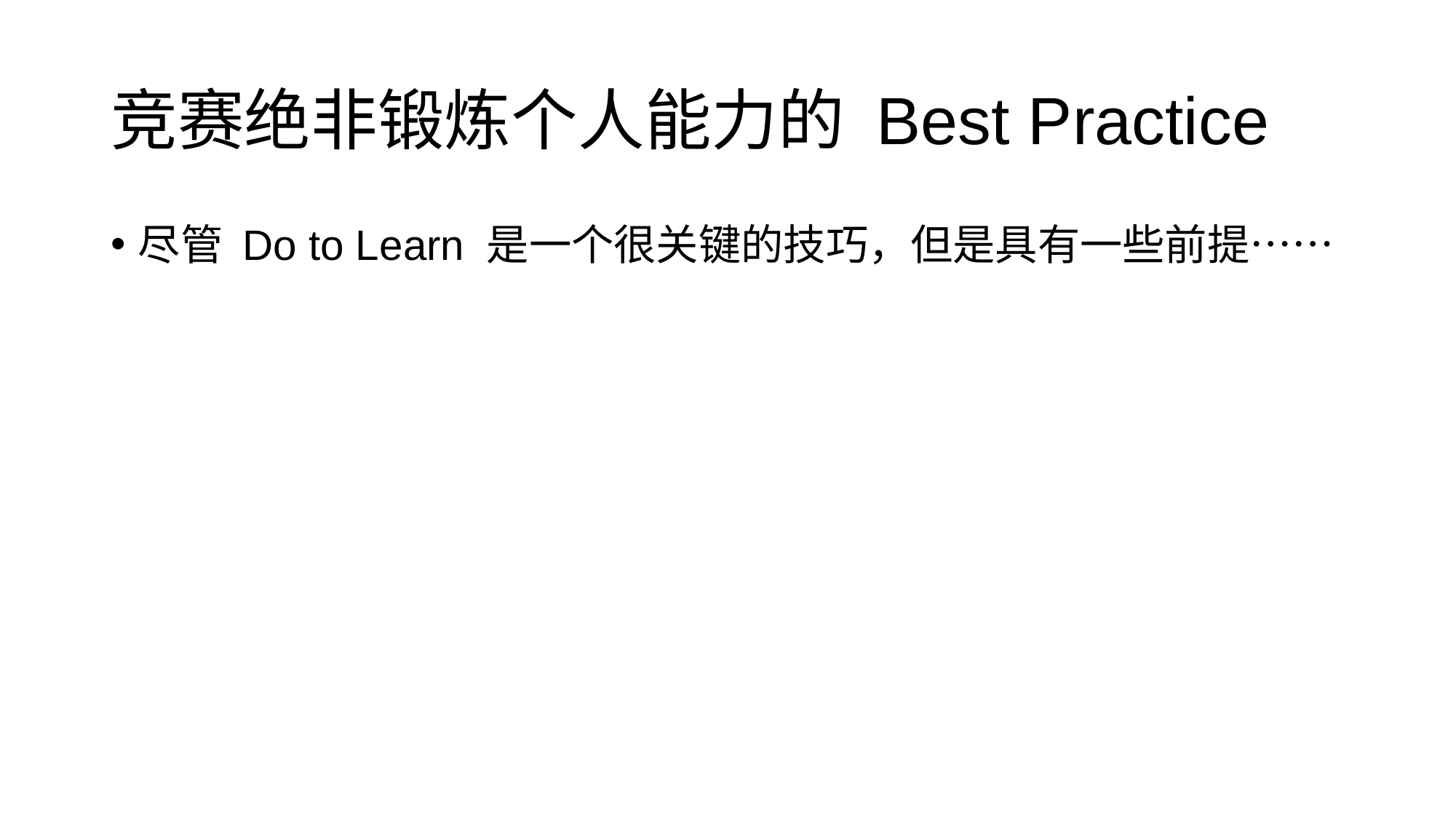

# 竞赛绝非锻炼个人能力的 Best Practice
尽管 Do to Learn 是一个很关键的技巧，但是具有一些前提……